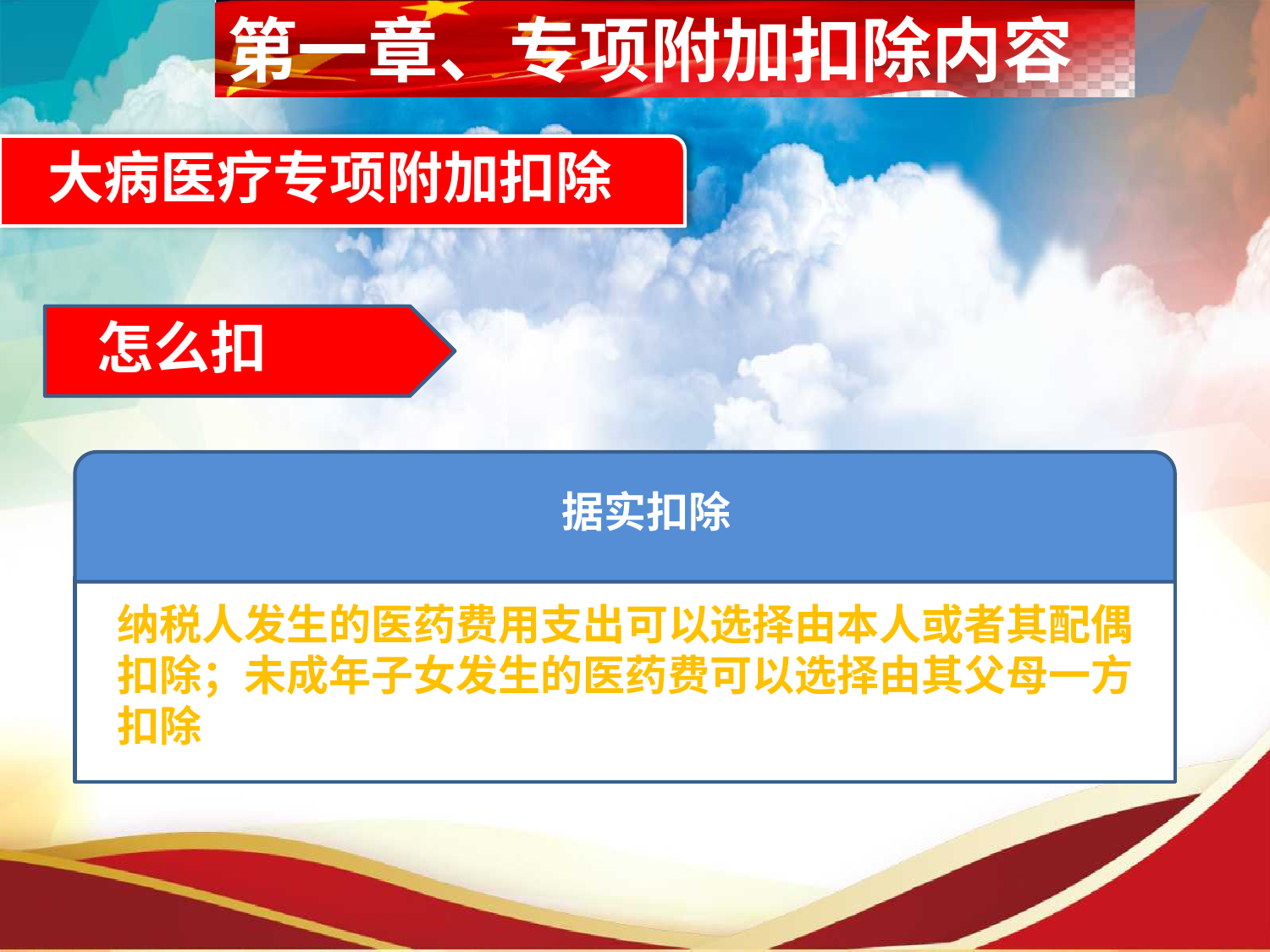

第一章、专项附加扣除内容

大病医疗专项附加扣除

怎么扣

据实扣除
纳税人发生的医药费用支出可以选择由本人或者其配偶扣除；未成年子女发生的医药费可以选择由其父母一方扣除